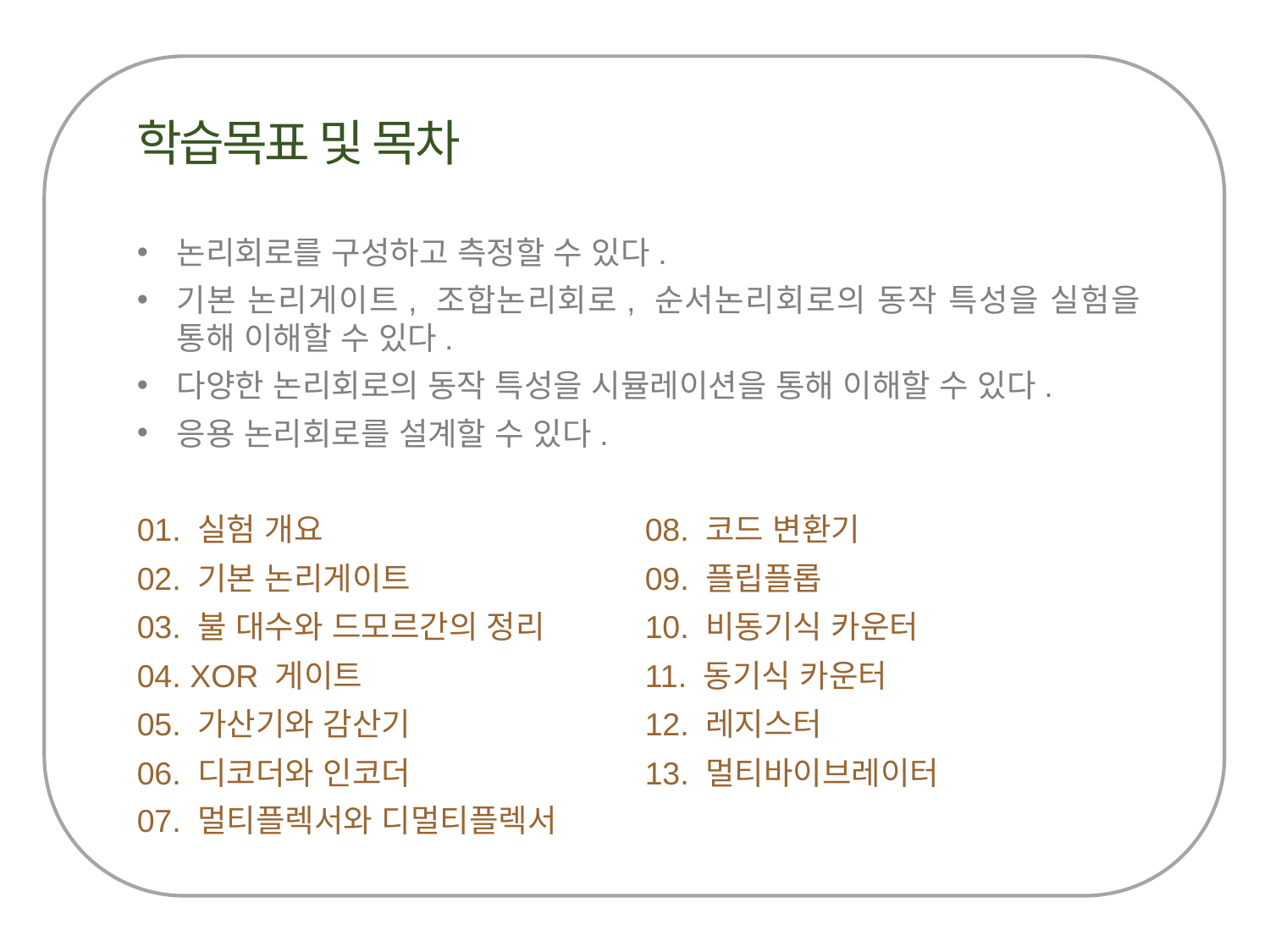

논리회로를 구성하고 측정할 수 있다.
기본 논리게이트, 조합논리회로, 순서논리회로의 동작 특성을 실험을 통해 이해할 수 있다.
다양한 논리회로의 동작 특성을 시뮬레이션을 통해 이해할 수 있다.
응용 논리회로를 설계할 수 있다.

01. 실험 개요			08. 코드 변환기
02. 기본 논리게이트 		09. 플립플롭
03. 불 대수와 드모르간의 정리	10. 비동기식 카운터
04. XOR 게이트			11. 동기식 카운터
05. 가산기와 감산기		12. 레지스터
06. 디코더와 인코더 		13. 멀티바이브레이터
07. 멀티플렉서와 디멀티플렉서